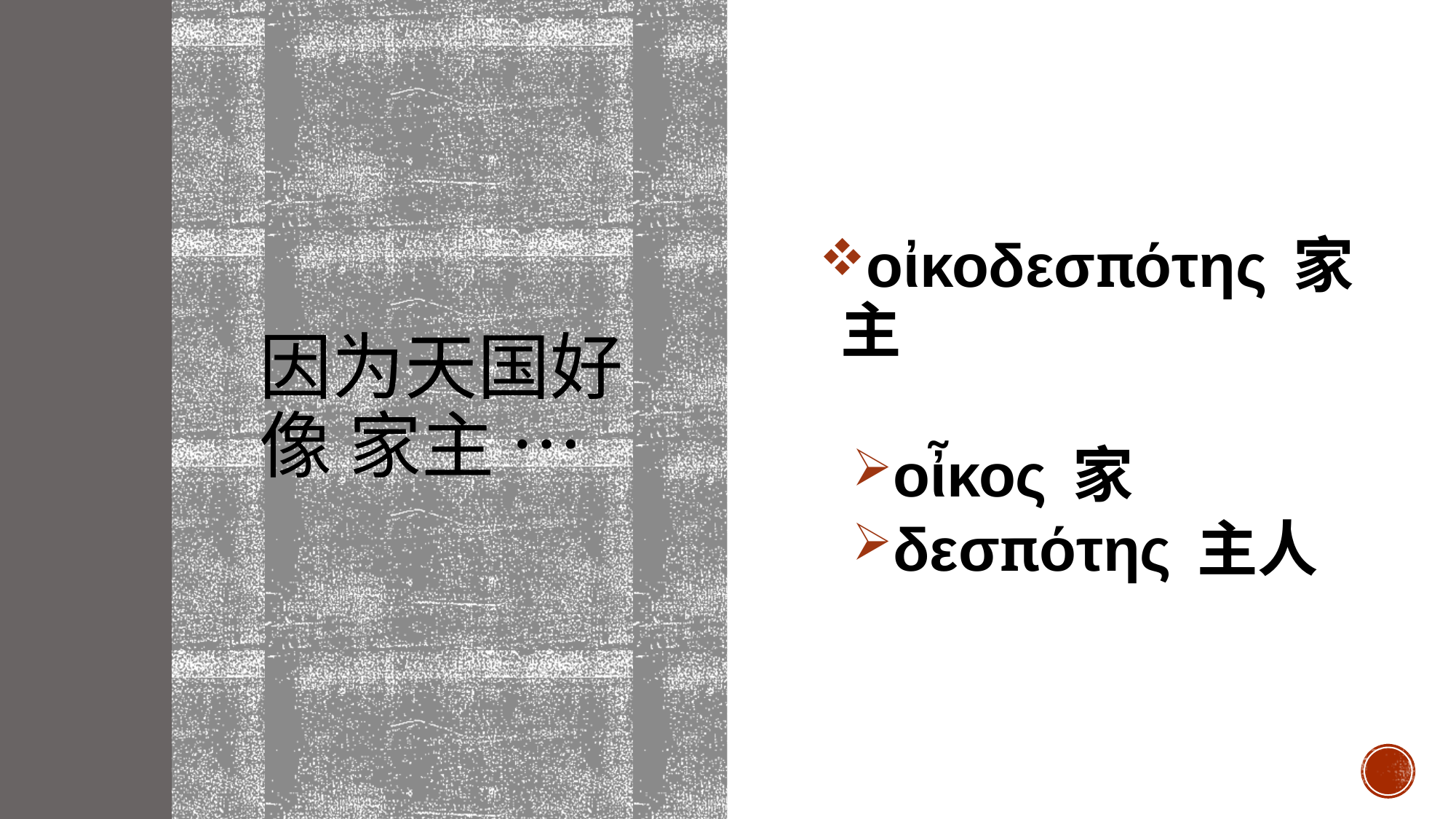

# 因为天国好像 家主 …
οἰκοδεσπότης 家主
οἶκος 家
δεσπότης 主人